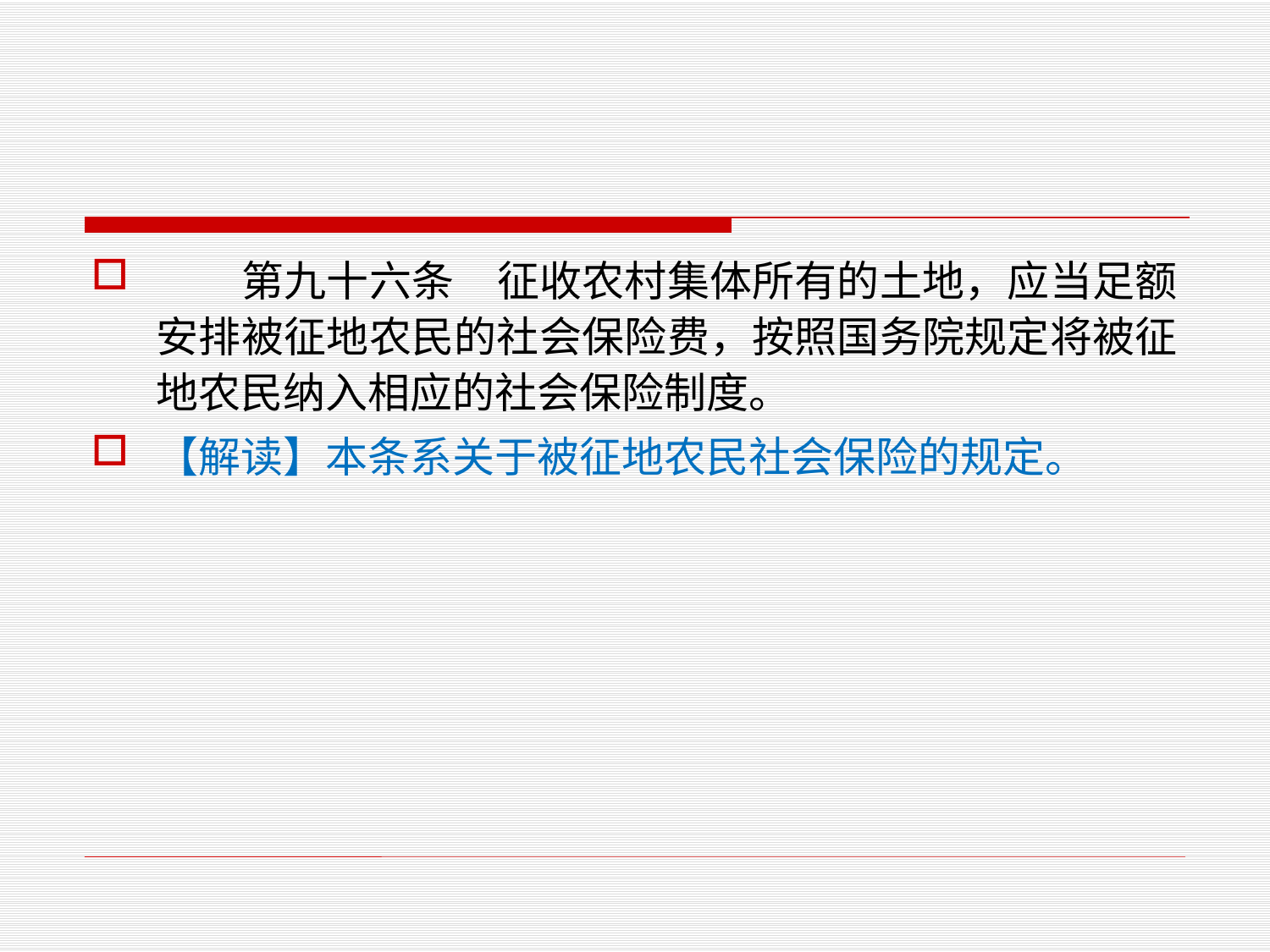

第九十六条　征收农村集体所有的土地，应当足额安排被征地农民的社会保险费，按照国务院规定将被征地农民纳入相应的社会保险制度。
【解读】本条系关于被征地农民社会保险的规定。